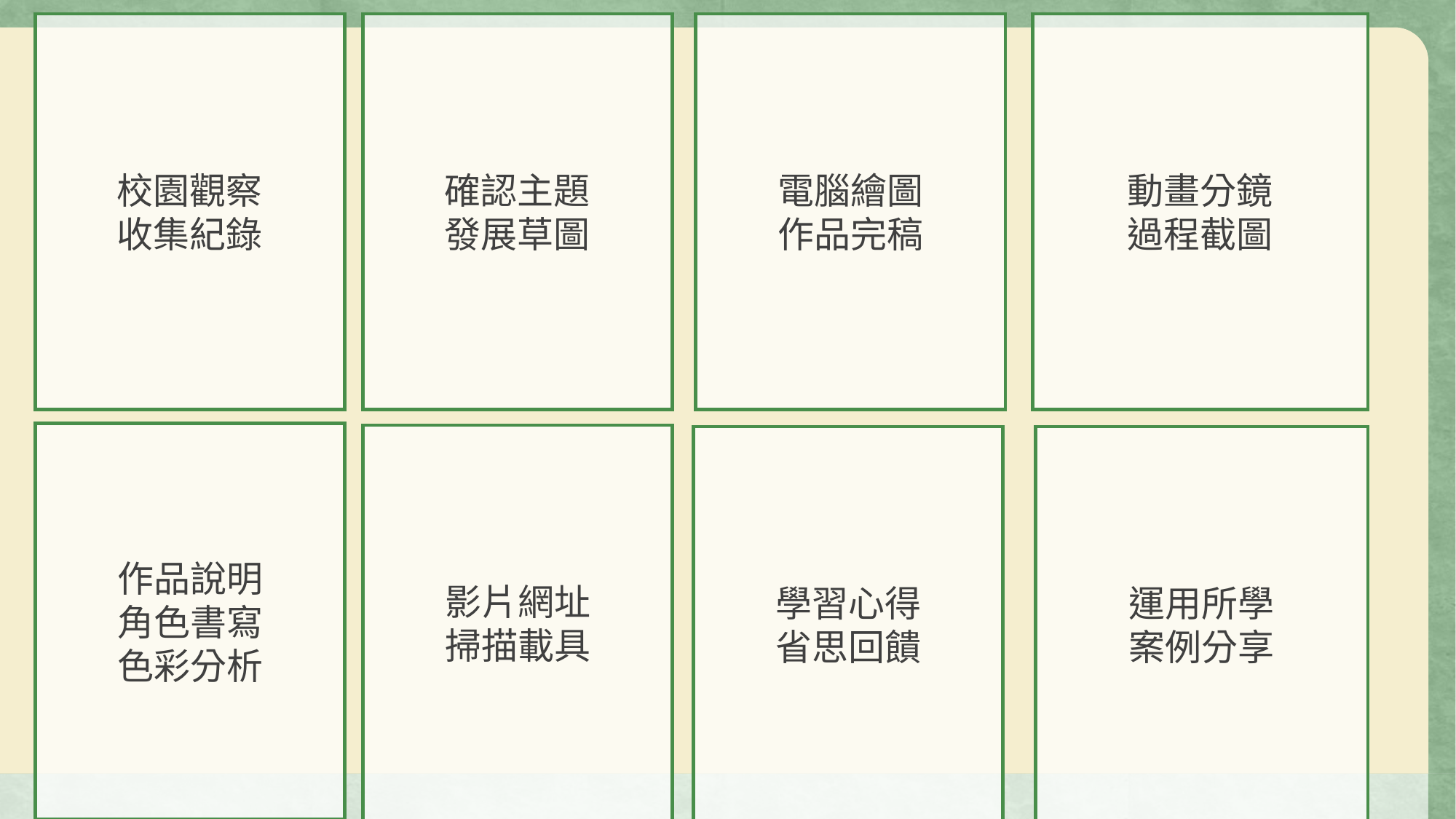

校園觀察
收集紀錄
確認主題
發展草圖
電腦繪圖
作品完稿
動畫分鏡
過程截圖
作品說明
角色書寫
色彩分析
影片網址
掃描載具
學習心得
省思回饋
運用所學
案例分享